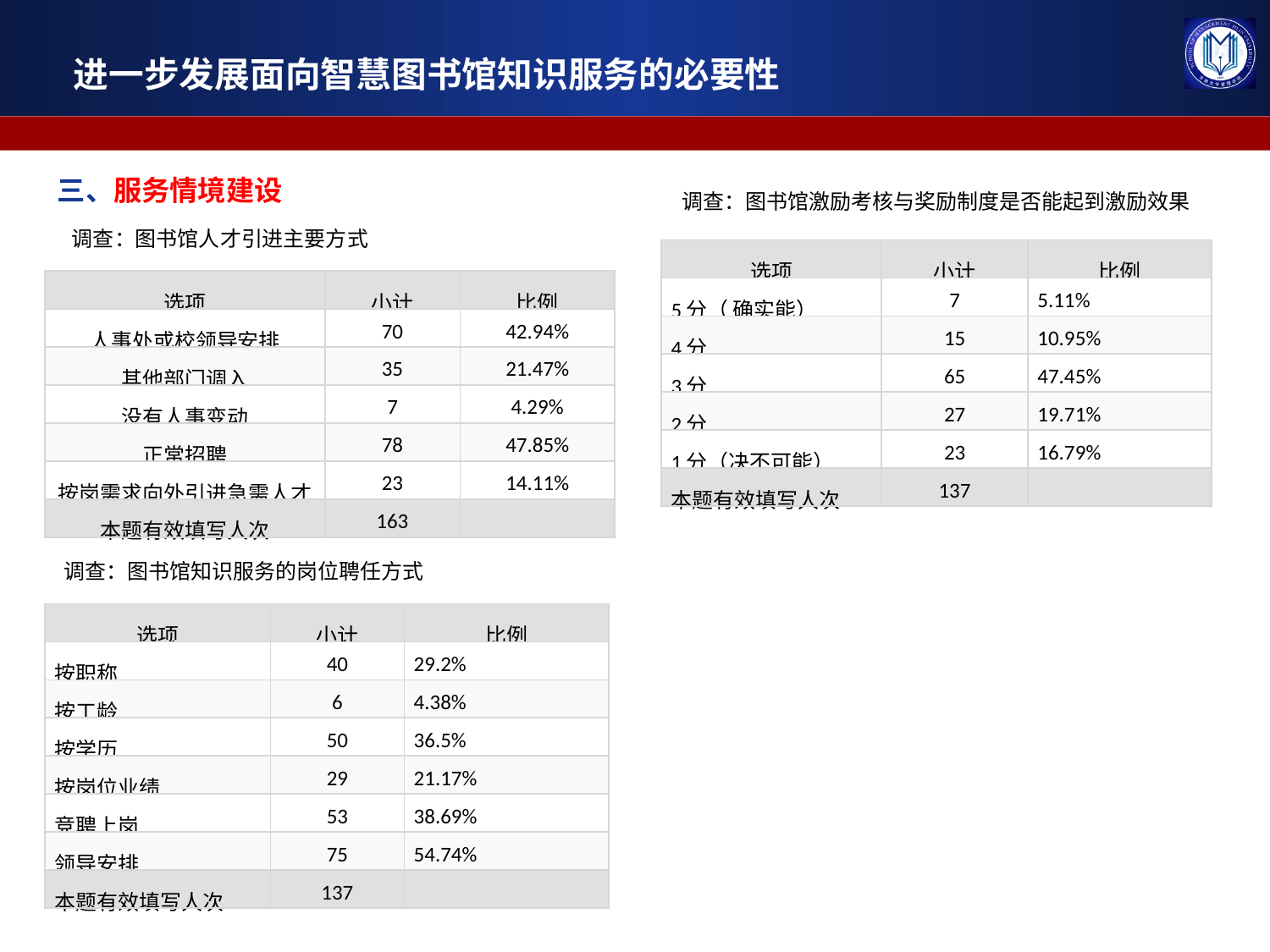

进一步发展面向智慧图书馆知识服务的必要性
三、服务情境建设
调查：图书馆激励考核与奖励制度是否能起到激励效果

调查：图书馆人才引进主要方式
| 选项 | 小计 | 比例 |
| --- | --- | --- |
| 5分（ 确实能） | 7 | 5.11% |
| 4分 | 15 | 10.95% |
| 3分 | 65 | 47.45% |
| 2分 | 27 | 19.71% |
| 1分（决不可能） | 23 | 16.79% |
| 本题有效填写人次 | 137 |  |
| 选项 | 小计 | 比例 |
| --- | --- | --- |
| 人事处或校领导安排 | 70 | 42.94% |
| 其他部门调入 | 35 | 21.47% |
| 没有人事变动 | 7 | 4.29% |
| 正常招聘 | 78 | 47.85% |
| 按岗需求向外引进急需人才 | 23 | 14.11% |
| 本题有效填写人次 | 163 |  |
调查：图书馆知识服务的岗位聘任方式

| 选项 | 小计 | 比例 |
| --- | --- | --- |
| 按职称 | 40 | 29.2% |
| 按工龄 | 6 | 4.38% |
| 按学历 | 50 | 36.5% |
| 按岗位业绩 | 29 | 21.17% |
| 竞聘上岗 | 53 | 38.69% |
| 领导安排 | 75 | 54.74% |
| 本题有效填写人次 | 137 |  |